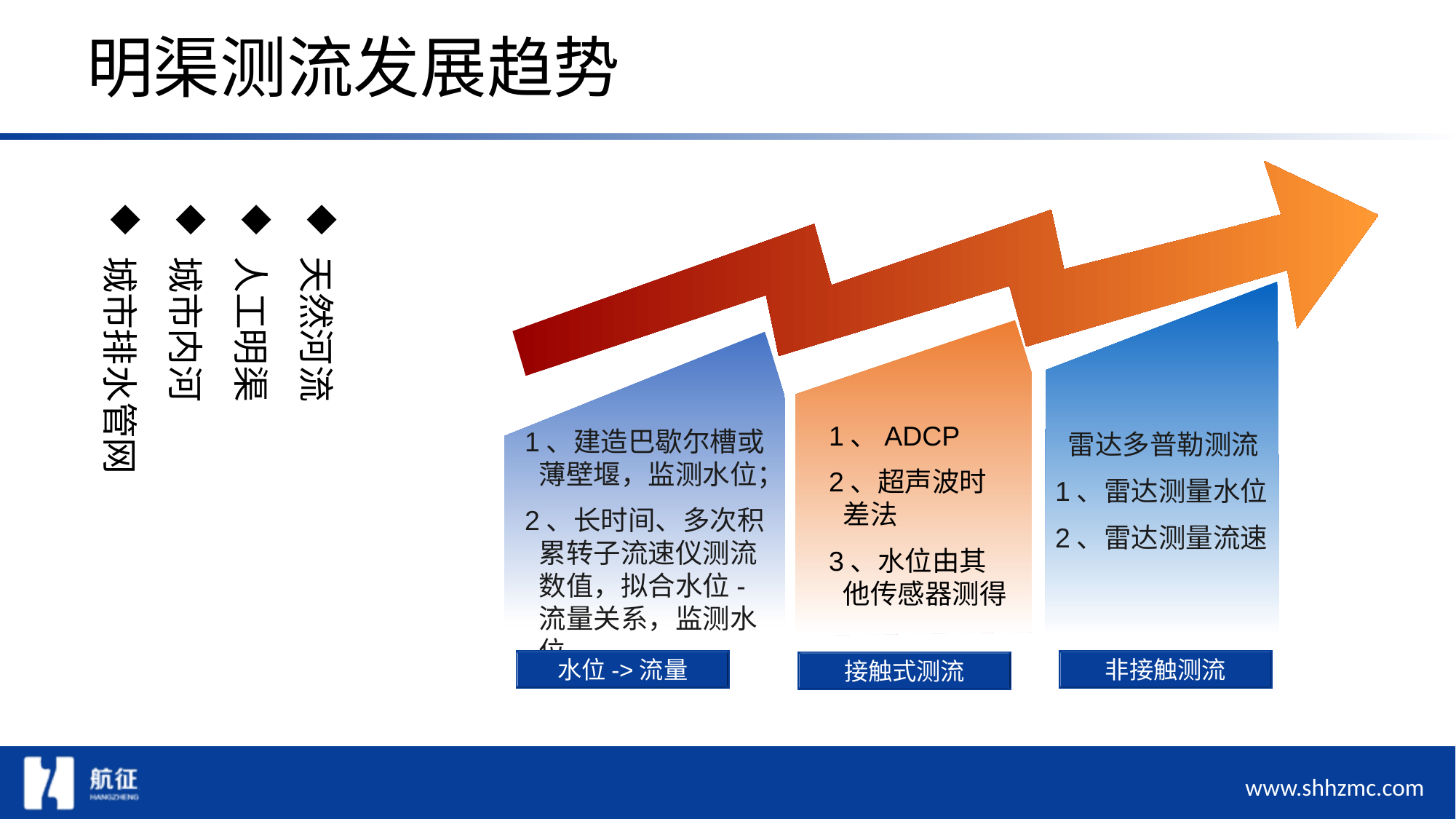

# 明渠测流发展趋势

天然河流
人工明渠
城市内河
城市排水管网

1、ADCP
2、超声波时差法
3、水位由其他传感器测得
1、建造巴歇尔槽或薄壁堰，监测水位；
2、长时间、多次积累转子流速仪测流数值，拟合水位-流量关系，监测水位
 雷达多普勒测流
1、雷达测量水位
2、雷达测量流速
水位->流量
非接触测流
接触式测流